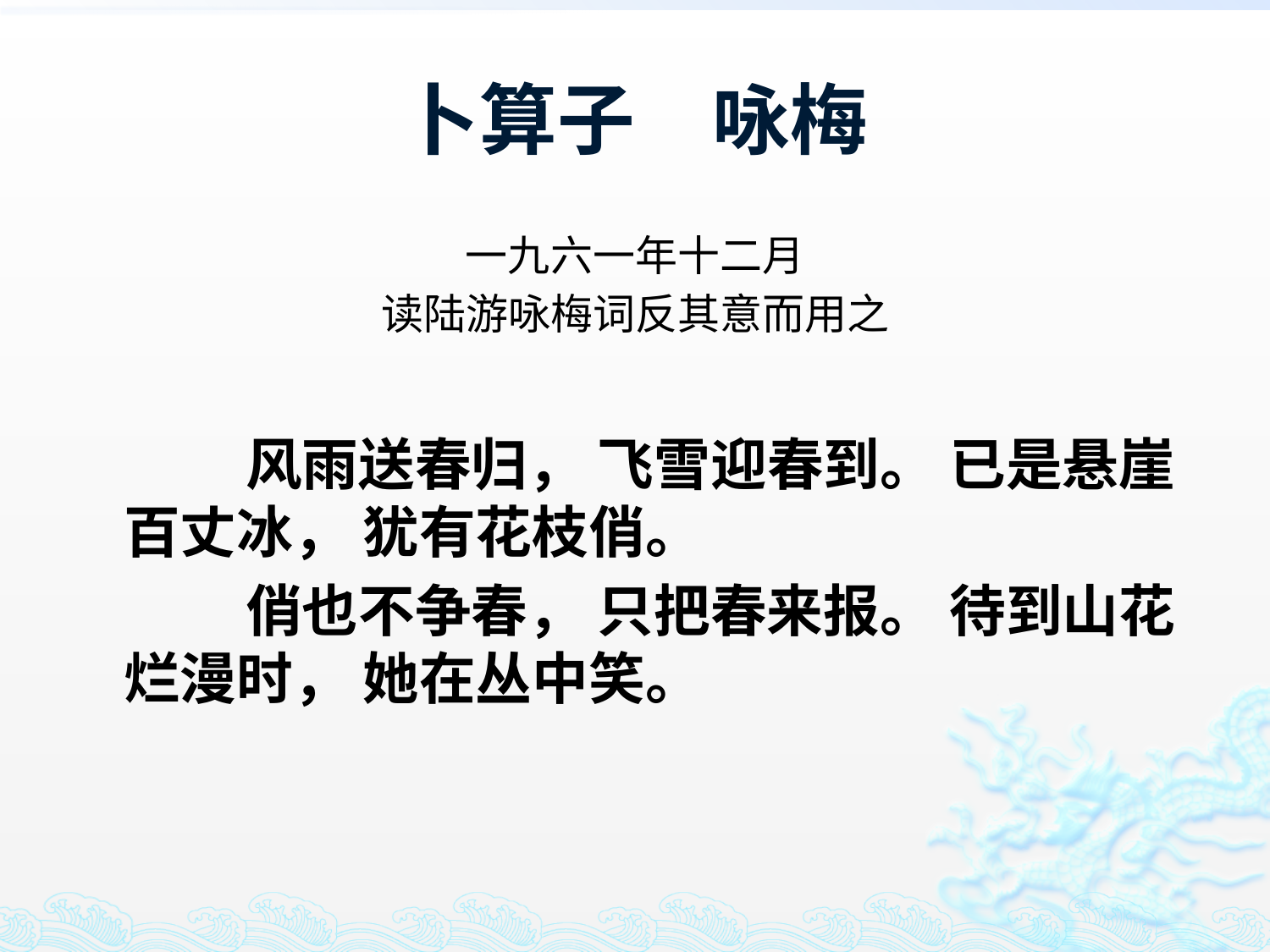

# 卜算子　咏梅
一九六一年十二月
读陆游咏梅词反其意而用之

　　　风雨送春归， 飞雪迎春到。 已是悬崖百丈冰， 犹有花枝俏。
　　　俏也不争春， 只把春来报。 待到山花烂漫时， 她在丛中笑。